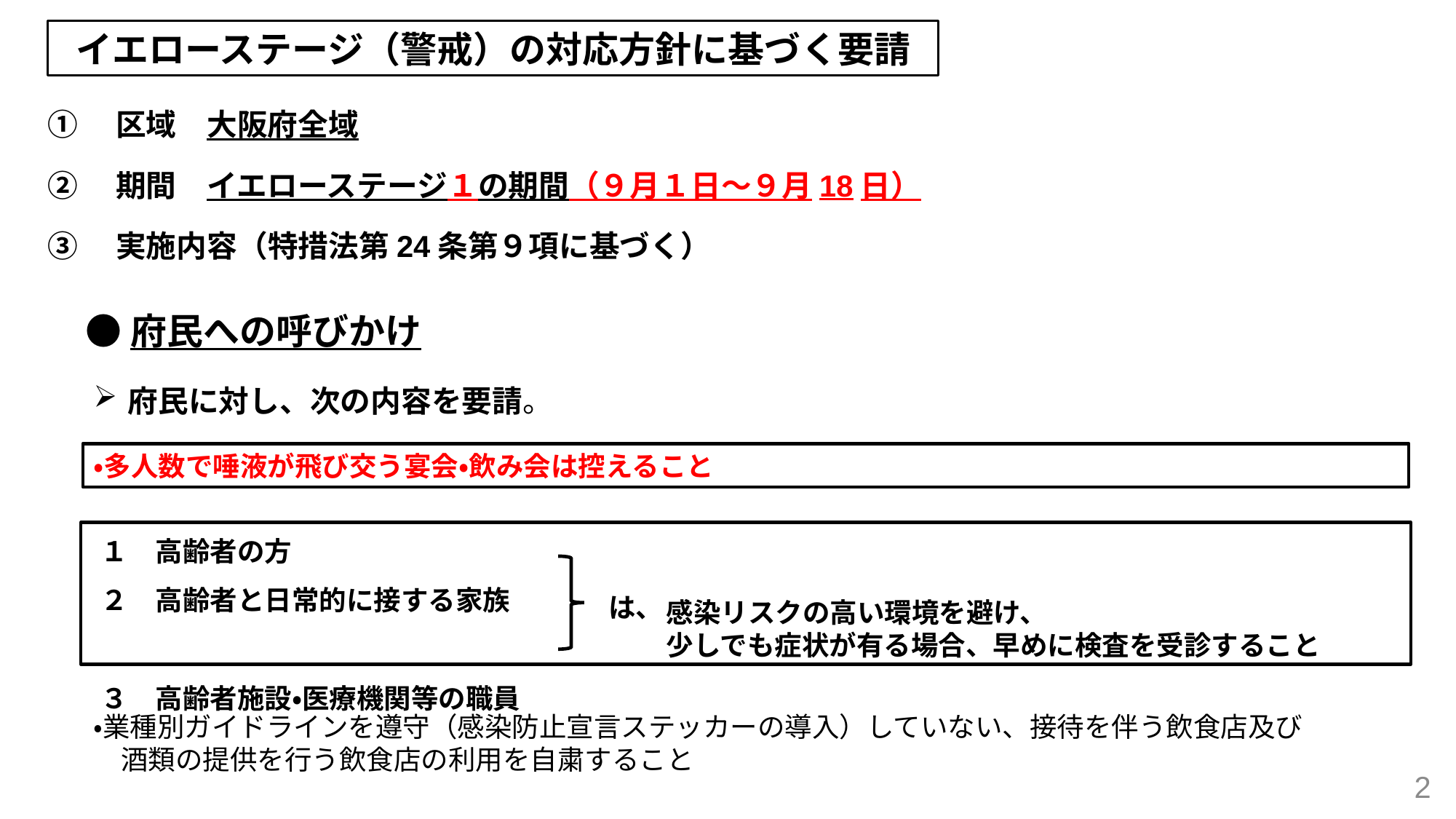

イエローステージ（警戒）の対応方針に基づく要請
   ①　区域　大阪府全域
   ②　期間　イエローステージ１の期間（９月１日～９月18日）
   ③　実施内容（特措法第24条第９項に基づく）
●府民への呼びかけ
府民に対し、次の内容を要請。
・多人数で唾液が飛び交う宴会・飲み会は控えること
１　高齢者の方
２　高齢者と日常的に接する家族
３　高齢者施設・医療機関等の職員

は、
感染リスクの高い環境を避け、
少しでも症状が有る場合、早めに検査を受診すること
・業種別ガイドラインを遵守（感染防止宣言ステッカーの導入）していない、接待を伴う飲食店及び
　酒類の提供を行う飲食店の利用を自粛すること

2